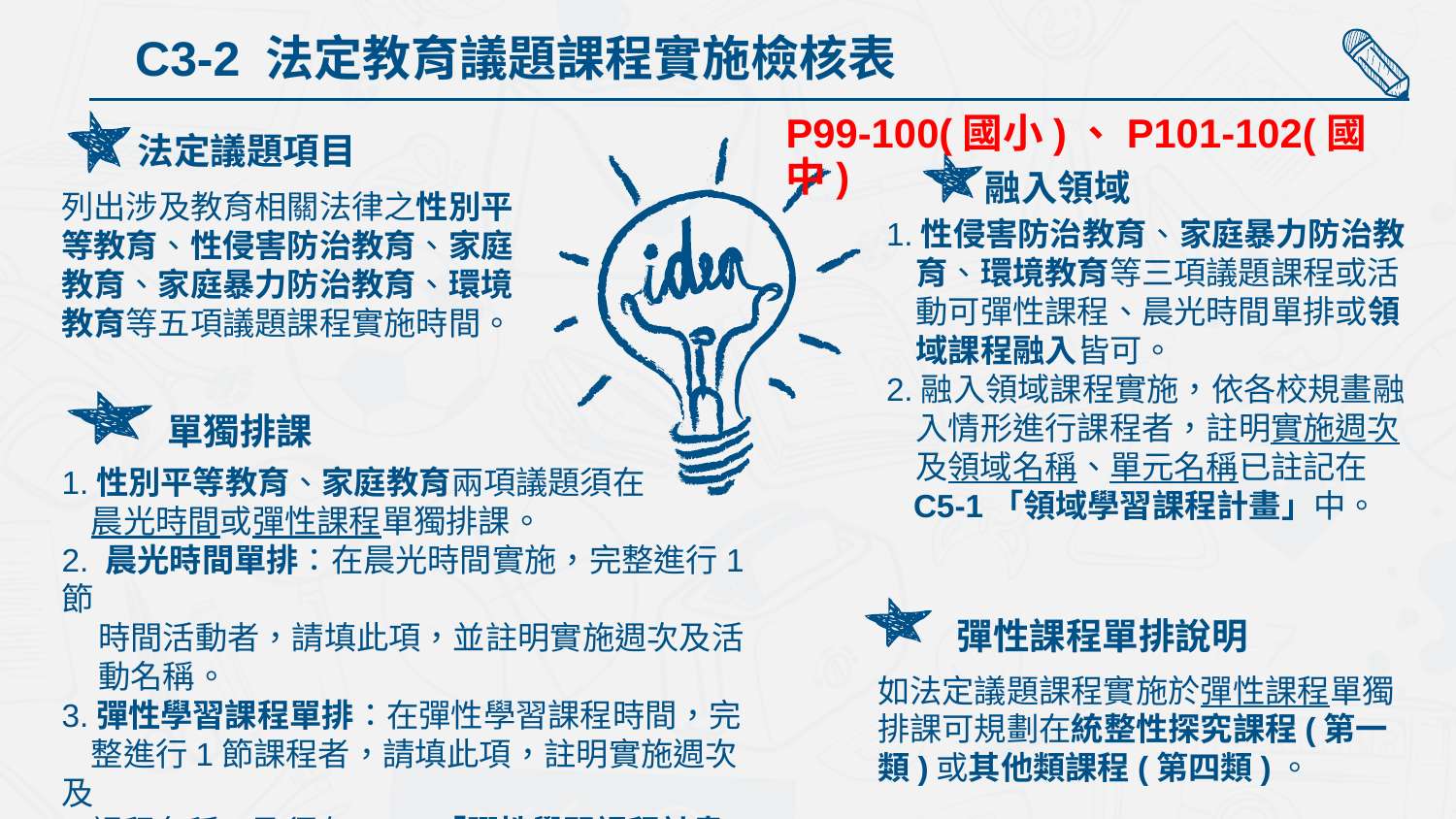

C3-2 法定教育議題課程實施檢核表

P99-100(國小)、P101-102(國中)

法定議題項目

列出涉及教育相關法律之性別平等教育、性侵害防治教育、家庭教育、家庭暴力防治教育、環境教育等五項議題課程實施時間。

融入領域
1.性侵害防治教育、家庭暴力防治教
   育、環境教育等三項議題課程或活
   動可彈性課程、晨光時間單排或領
   域課程融入皆可。
2.融入領域課程實施，依各校規畫融
   入情形進行課程者，註明實施週次
   及領域名稱、單元名稱已註記在
   C5-1「領域學習課程計畫」中。

單獨排課
1.性別平等教育、家庭教育兩項議題須在
   晨光時間或彈性課程單獨排課。
2. 晨光時間單排：在晨光時間實施，完整進行1節
    時間活動者，請填此項，並註明實施週次及活
    動名稱。
3.彈性學習課程單排：在彈性學習課程時間，完
   整進行1節課程者，請填此項，註明實施週次及
   課程名稱，及須有C6-1「彈性學習課程計畫」。

彈性課程單排說明
如法定議題課程實施於彈性課程單獨排課可規劃在統整性探究課程(第一類)或其他類課程(第四類)。